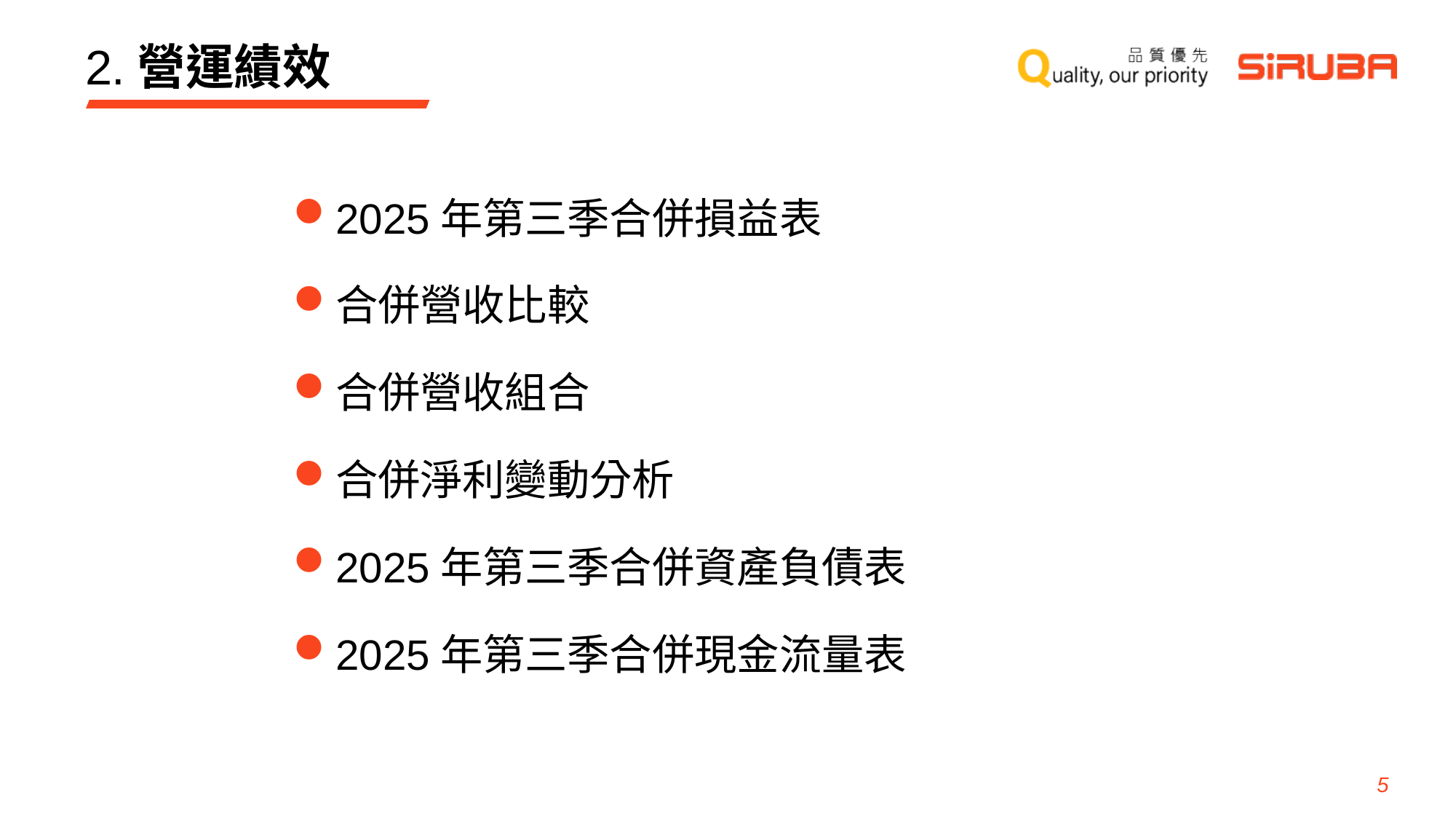

# 2.營運績效
2025年第三季合併損益表
合併營收比較
合併營收組合
合併淨利變動分析
2025年第三季合併資產負債表
2025年第三季合併現金流量表
5